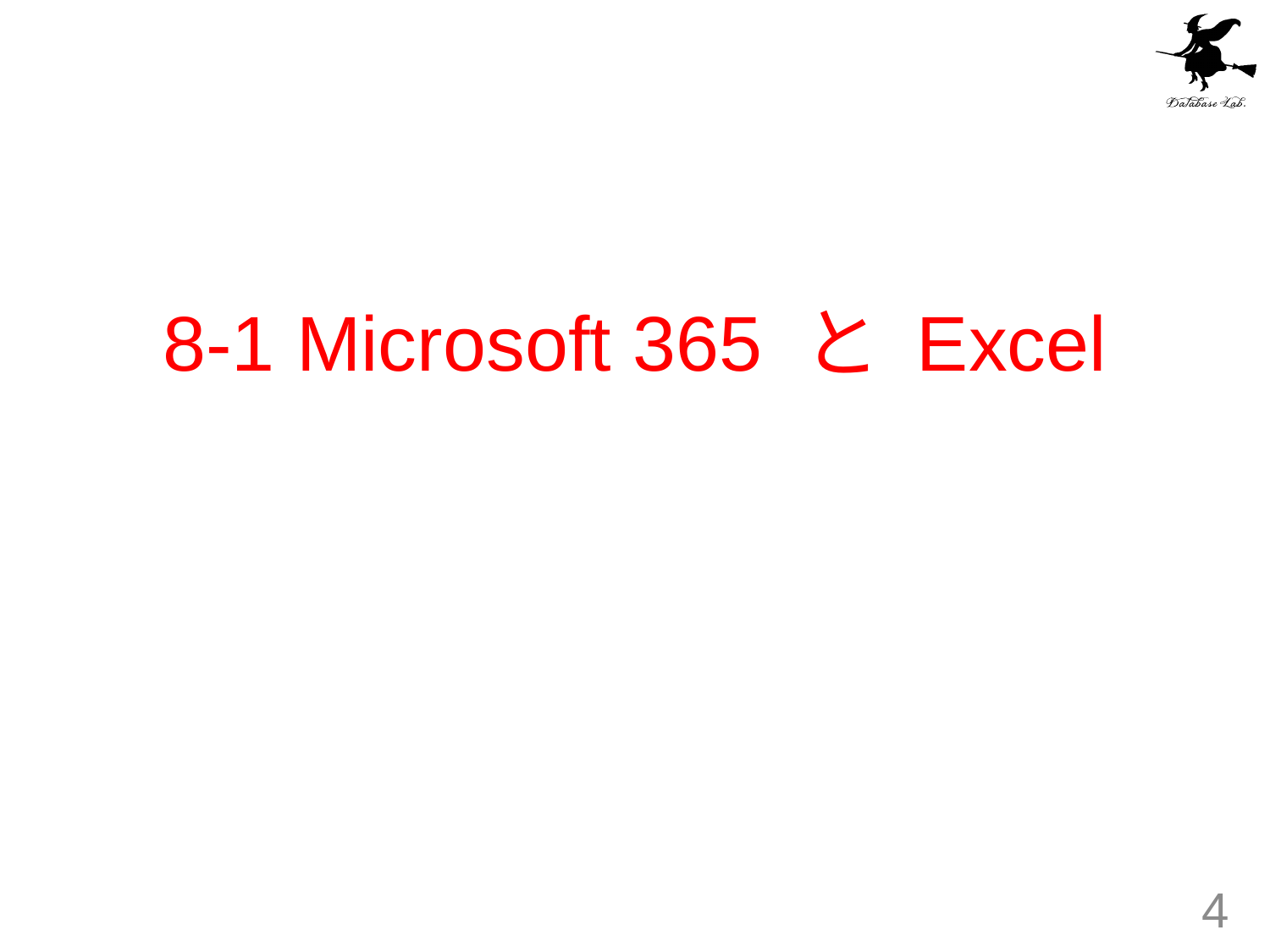

# 8-1 Microsoft 365 と Excel

4